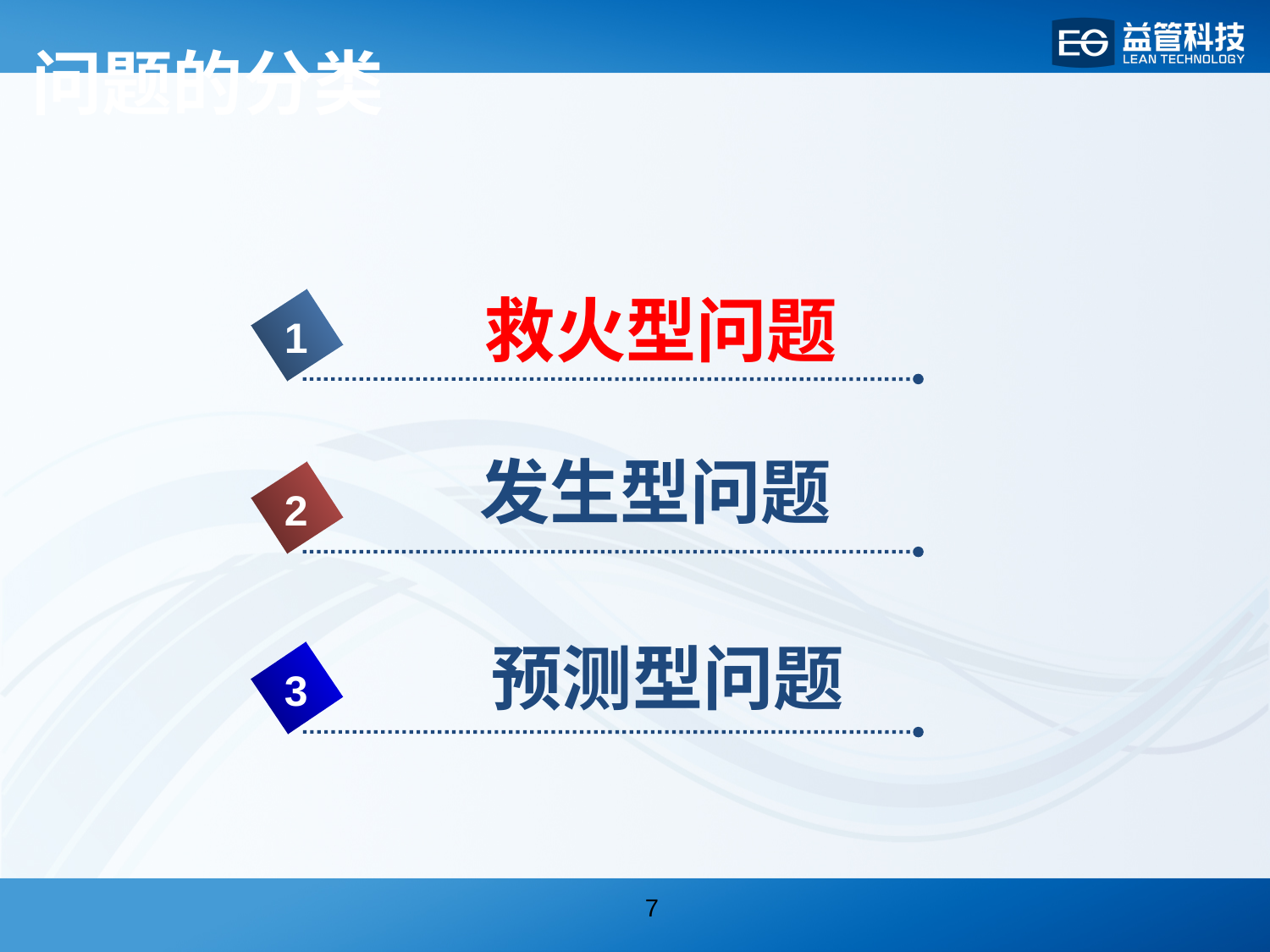

问题的分类
救火型问题

1

 发生型问题

2

预测型问题

3